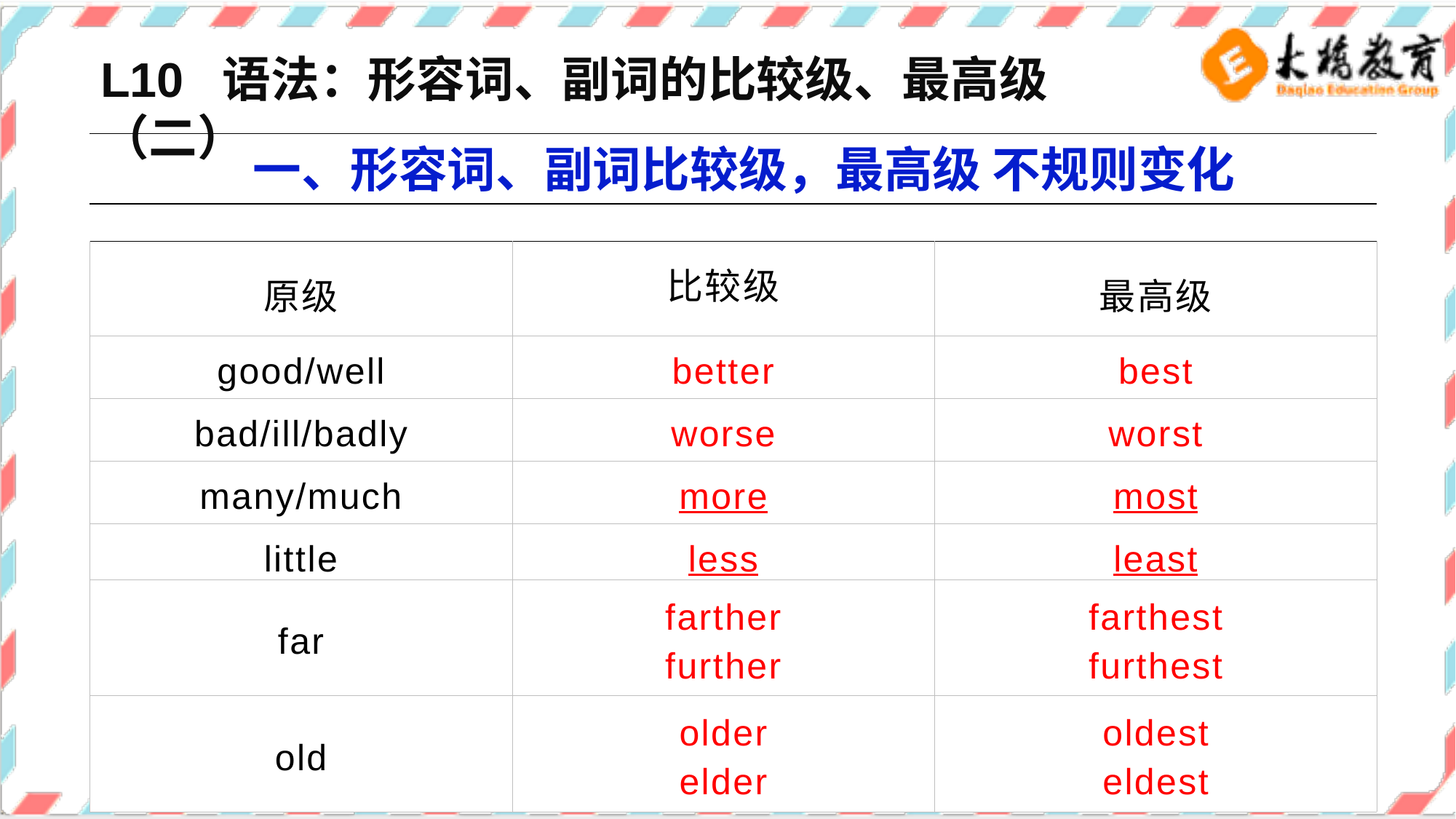

L10  语法：形容词、副词的比较级、最高级（二）
|  |  |  |  |  |
| --- | --- | --- | --- | --- |
|  |  |  |  |  |
| 原级 |  | 比较级 |  | 最高级 |
| good/well |  | better |  | best |
| bad/ill/badly |  | worse |  | worst |
| many/much |  | more |  | most |
| little |  | less |  | least |
一、形容词、副词比较级，最高级 不规则变化
| far | farther further | farthest furthest |
| --- | --- | --- |
| old | older elder | oldest eldest |
| --- | --- | --- |